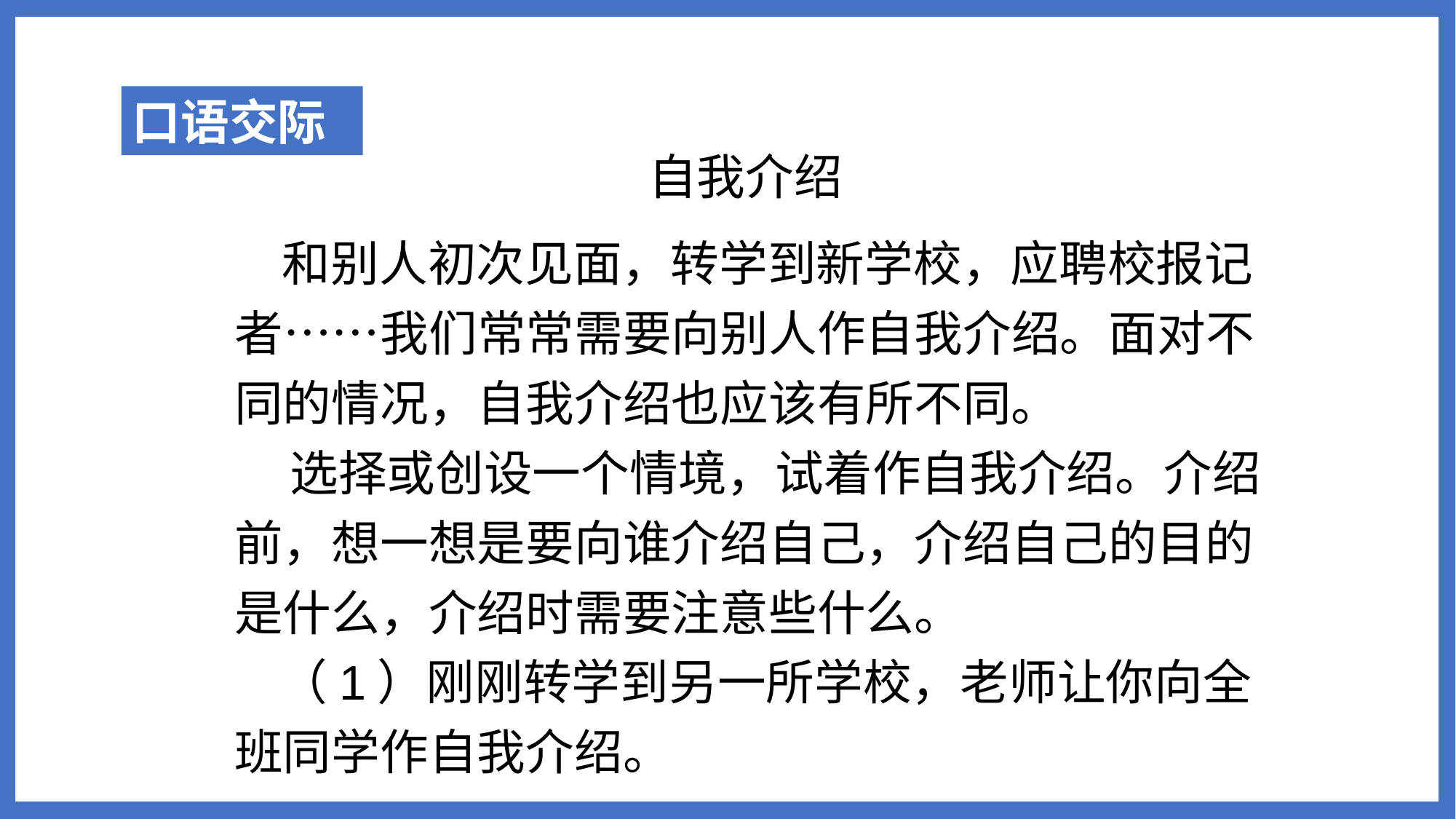

口语交际
自我介绍
     和别人初次见面，转学到新学校，应聘校报记者……我们常常需要向别人作自我介绍。面对不同的情况，自我介绍也应该有所不同。
    选择或创设一个情境，试着作自我介绍。介绍前，想一想是要向谁介绍自己，介绍自己的目的是什么，介绍时需要注意些什么。
   （1）刚刚转学到另一所学校，老师让你向全班同学作自我介绍。